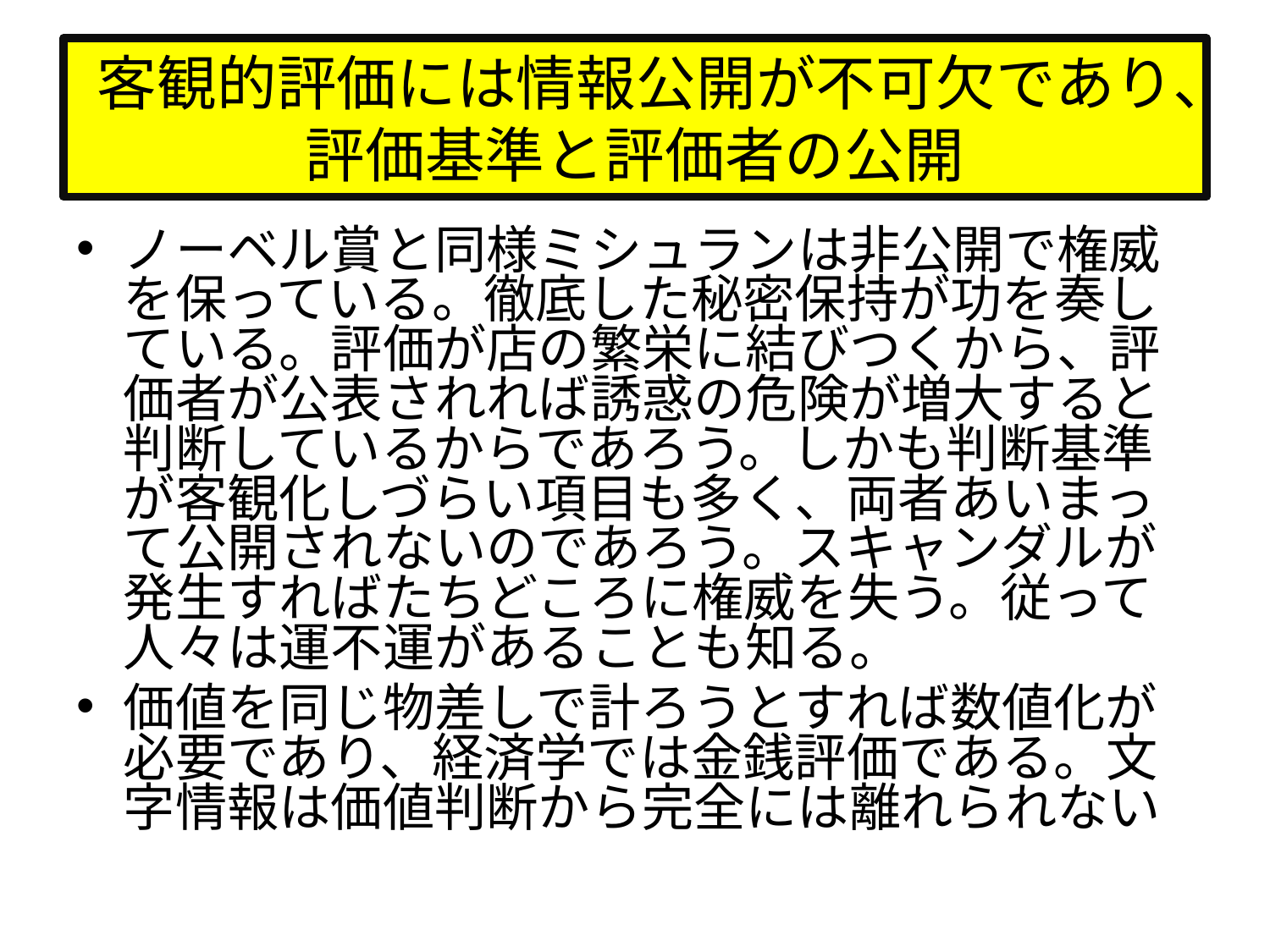

# 客観的評価には情報公開が不可欠であり、評価基準と評価者の公開
ノーベル賞と同様ミシュランは非公開で権威を保っている。徹底した秘密保持が功を奏している。評価が店の繁栄に結びつくから、評価者が公表されれば誘惑の危険が増大すると判断しているからであろう。しかも判断基準が客観化しづらい項目も多く、両者あいまって公開されないのであろう。スキャンダルが発生すればたちどころに権威を失う。従って人々は運不運があることも知る。
価値を同じ物差しで計ろうとすれば数値化が必要であり、経済学では金銭評価である。文字情報は価値判断から完全には離れられない